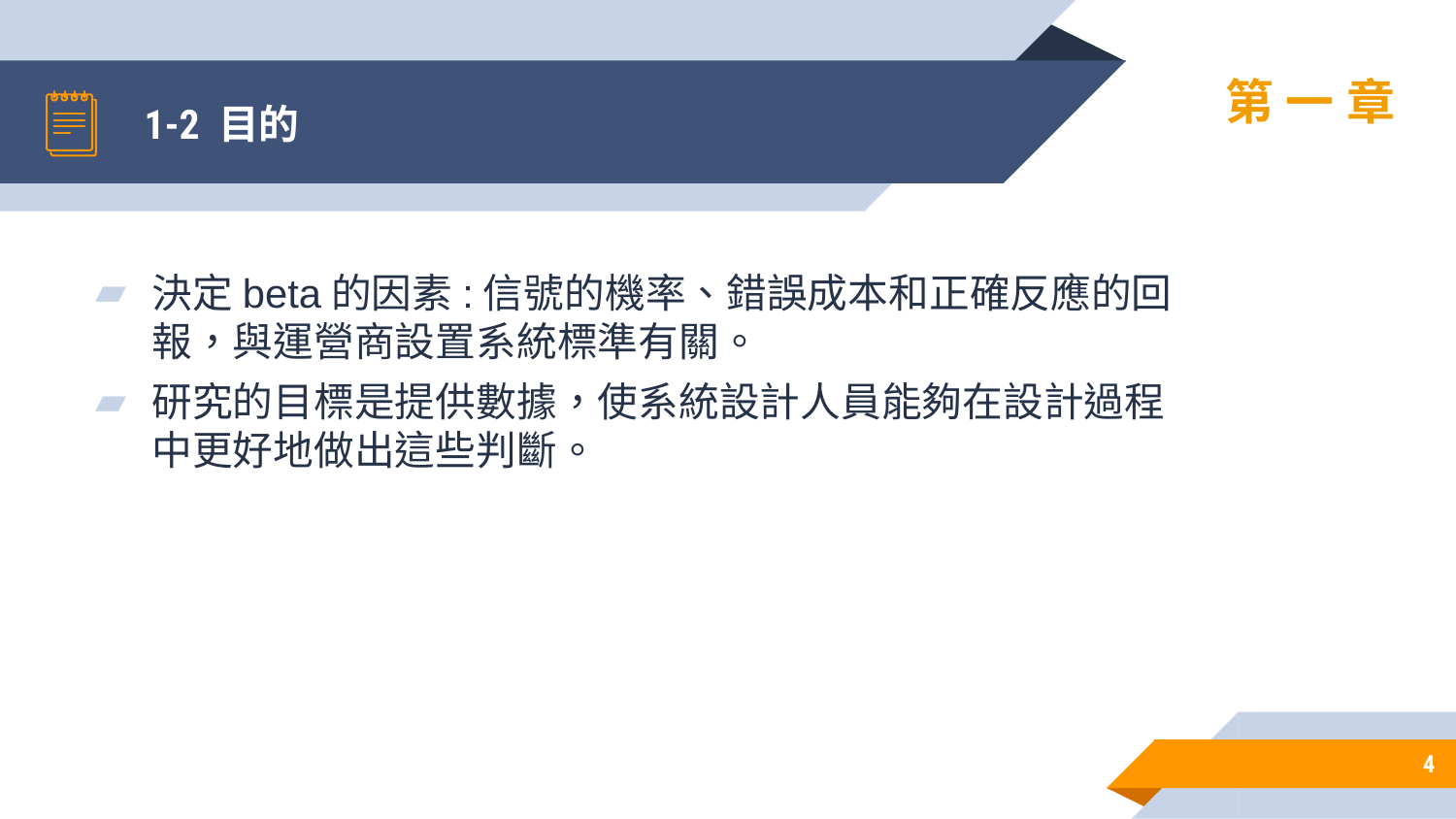

# 1-2 目的
第一章

決定beta的因素:信號的機率、錯誤成本和正確反應的回報，與運營商設置系統標準有關。
研究的目標是提供數據，使系統設計人員能夠在設計過程中更好地做出這些判斷。

4